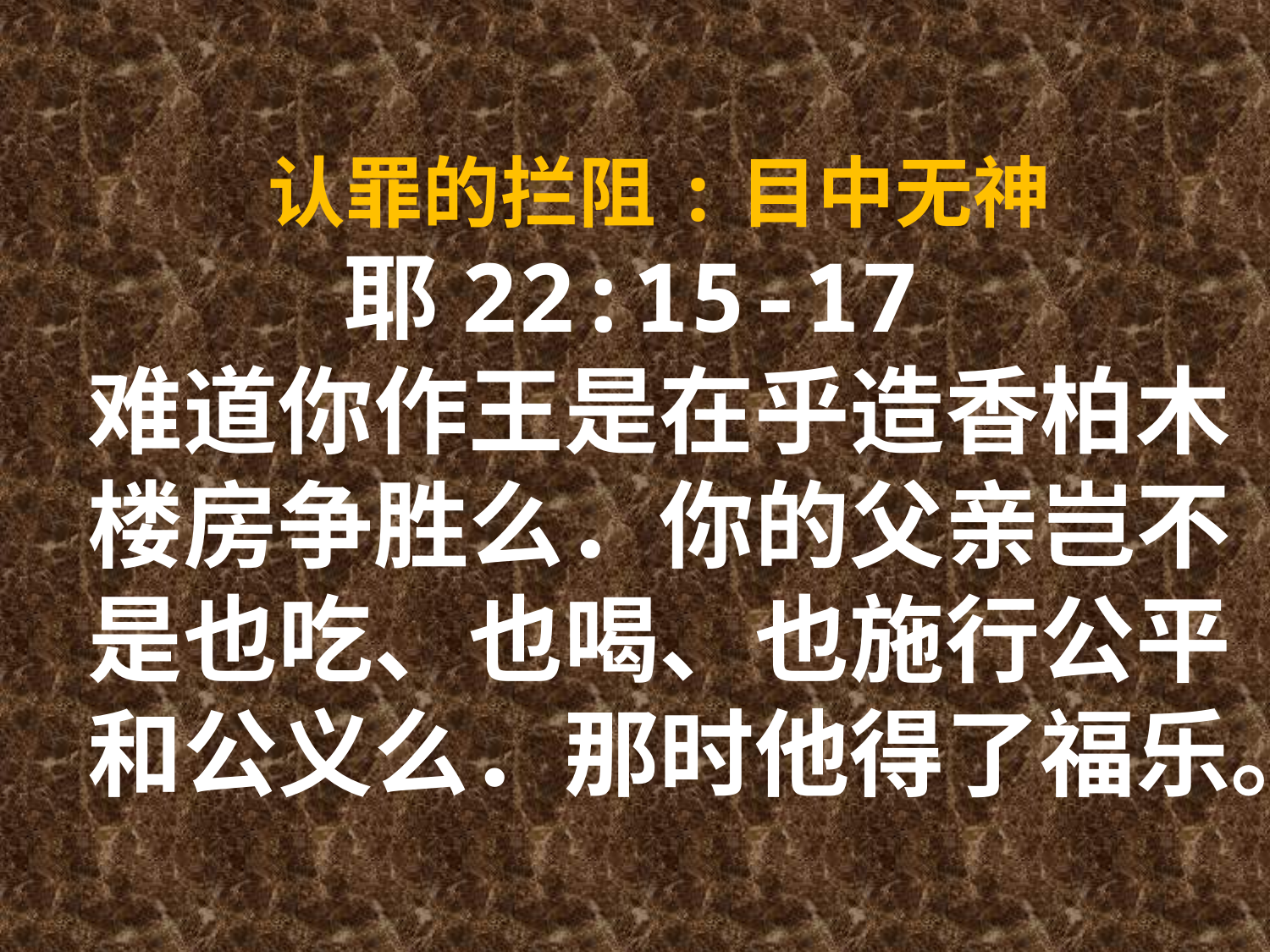

# 认罪的拦阻:目中无神 耶22:15-17 难道你作王是在乎造香柏木楼房争胜么．你的父亲岂不是也吃、也喝、也施行公平和公义么．那时他得了福乐。